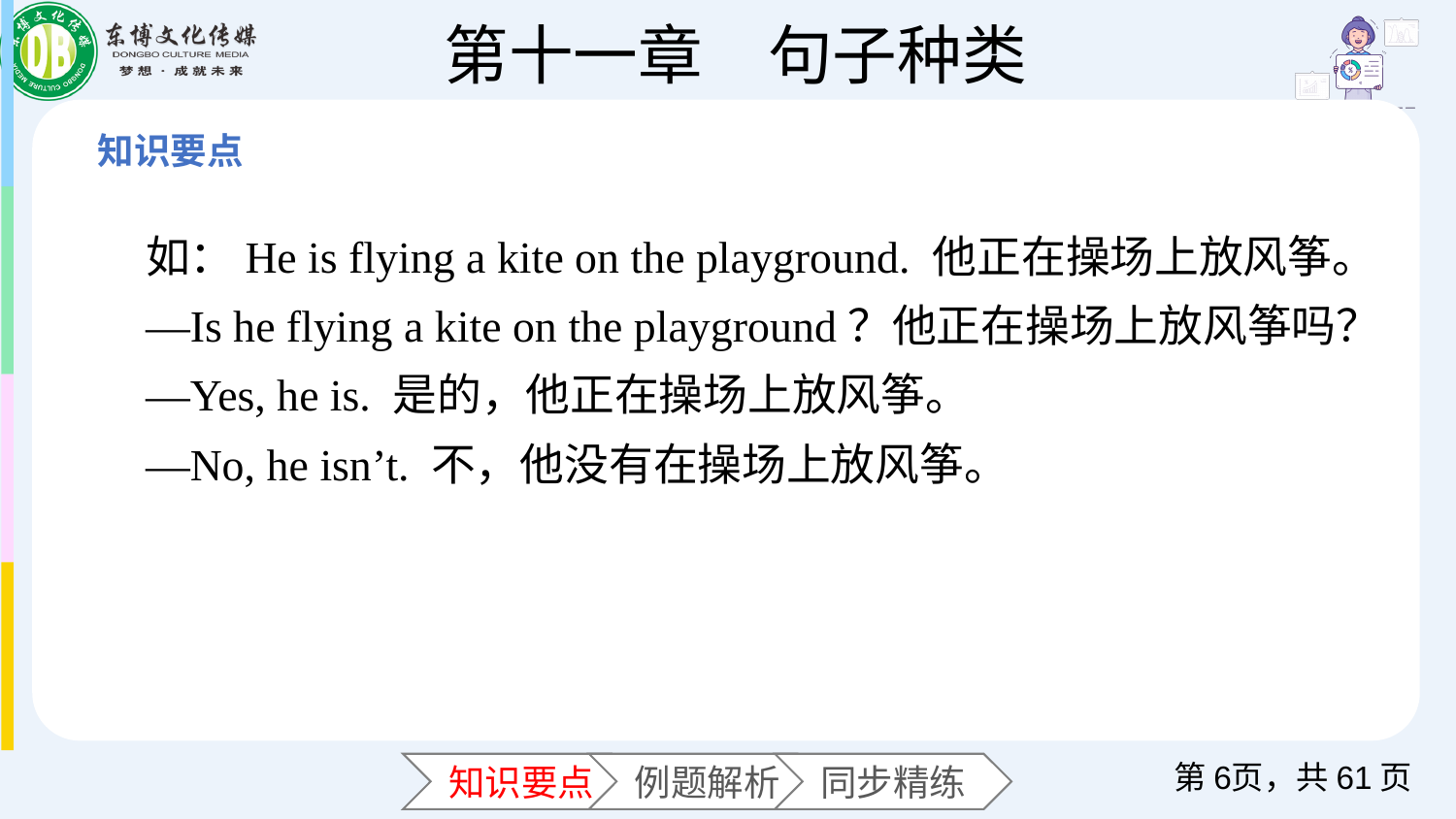

如：He is flying a kite on the playground. 他正在操场上放风筝。
—Is he flying a kite on the playground？他正在操场上放风筝吗？
—Yes, he is. 是的，他正在操场上放风筝。
—No, he isn’t. 不，他没有在操场上放风筝。